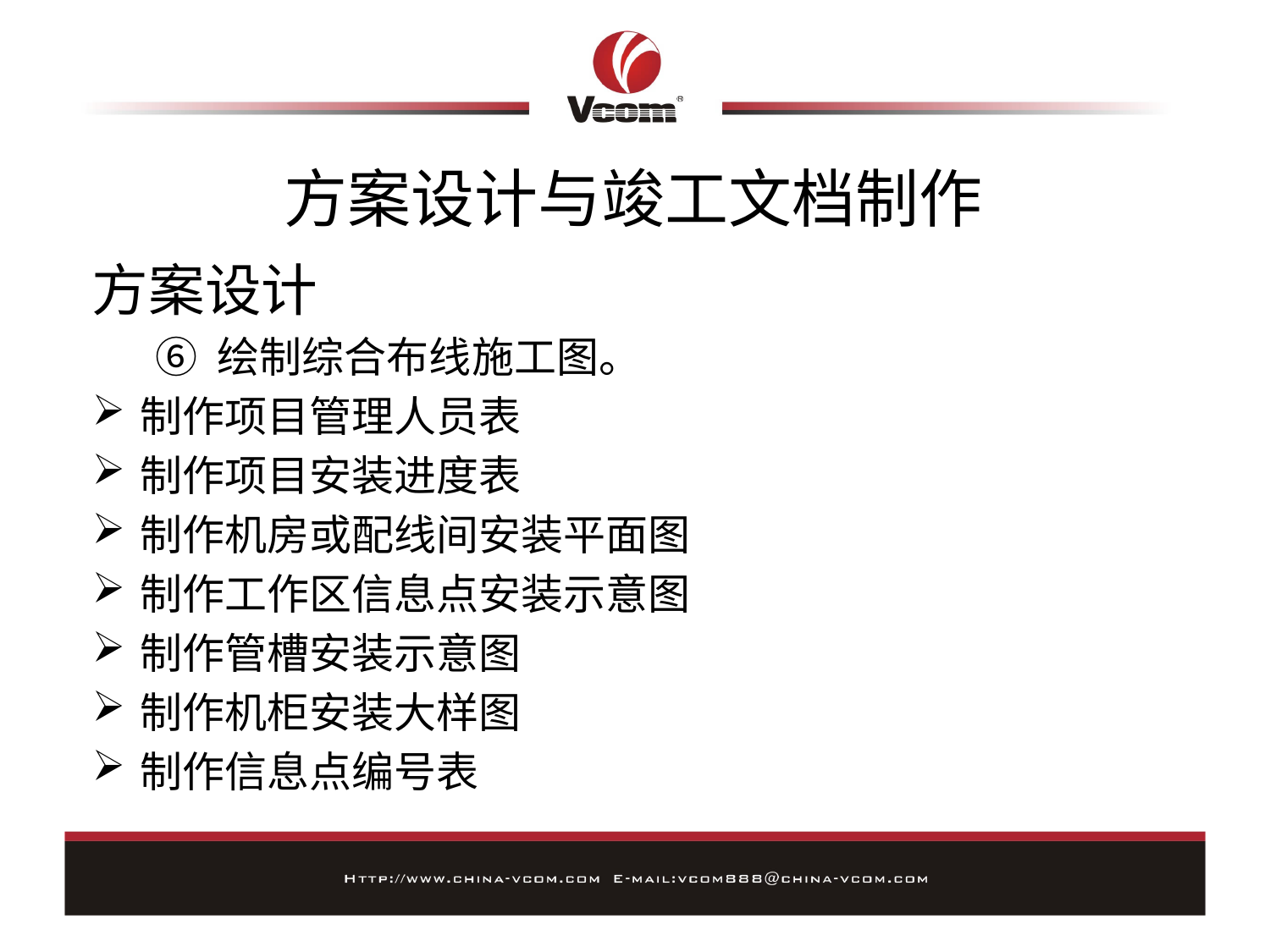

# 方案设计与竣工文档制作
方案设计
⑥ 绘制综合布线施工图。
制作项目管理人员表
制作项目安装进度表
制作机房或配线间安装平面图
制作工作区信息点安装示意图
制作管槽安装示意图
制作机柜安装大样图
制作信息点编号表